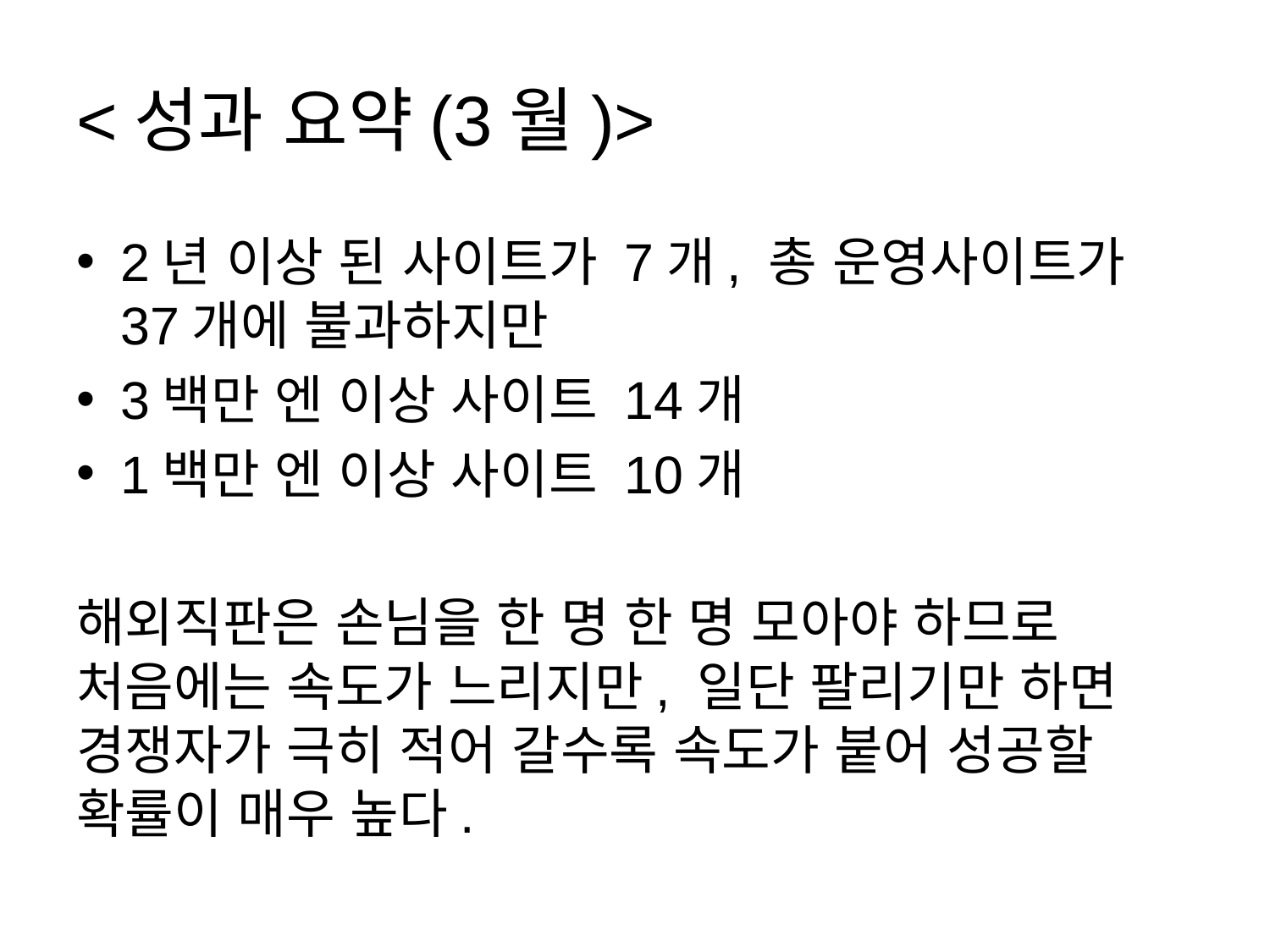

# <성과 요약(3월)>
2년 이상 된 사이트가 7개, 총 운영사이트가 37개에 불과하지만
3백만 엔 이상 사이트 14개
1백만 엔 이상 사이트 10개

해외직판은 손님을 한 명 한 명 모아야 하므로 처음에는 속도가 느리지만, 일단 팔리기만 하면 경쟁자가 극히 적어 갈수록 속도가 붙어 성공할 확률이 매우 높다.